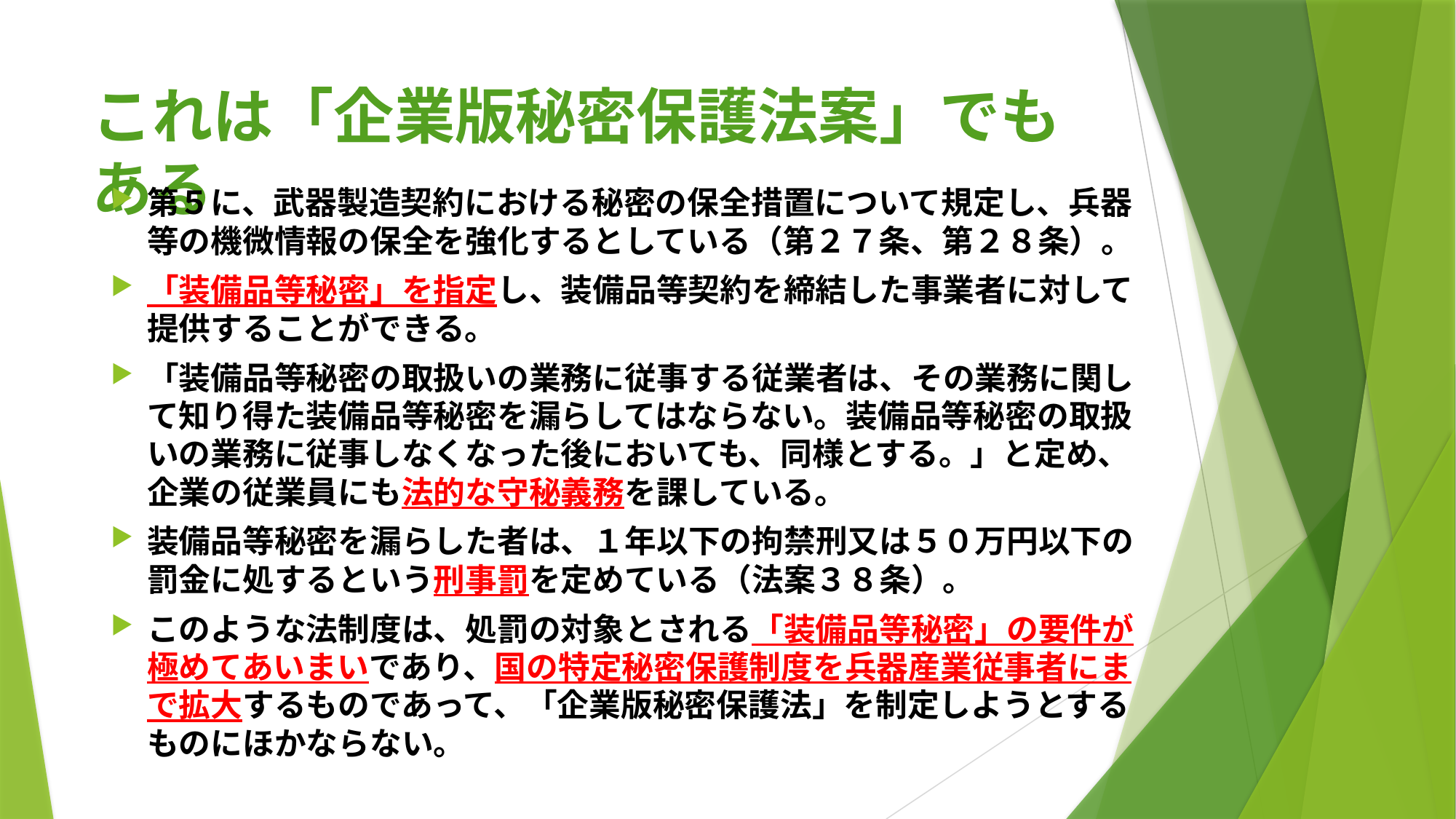

# これは「企業版秘密保護法案」でもある
第５に、武器製造契約における秘密の保全措置について規定し、兵器等の機微情報の保全を強化するとしている（第２７条、第２８条）。
「装備品等秘密」を指定し、装備品等契約を締結した事業者に対して提供することができる。
「装備品等秘密の取扱いの業務に従事する従業者は、その業務に関して知り得た装備品等秘密を漏らしてはならない。装備品等秘密の取扱いの業務に従事しなくなった後においても、同様とする。」と定め、企業の従業員にも法的な守秘義務を課している。
装備品等秘密を漏らした者は、１年以下の拘禁刑又は５０万円以下の罰金に処するという刑事罰を定めている（法案３８条）。
このような法制度は、処罰の対象とされる「装備品等秘密」の要件が極めてあいまいであり、国の特定秘密保護制度を兵器産業従事者にまで拡大するものであって、「企業版秘密保護法」を制定しようとするものにほかならない。
22